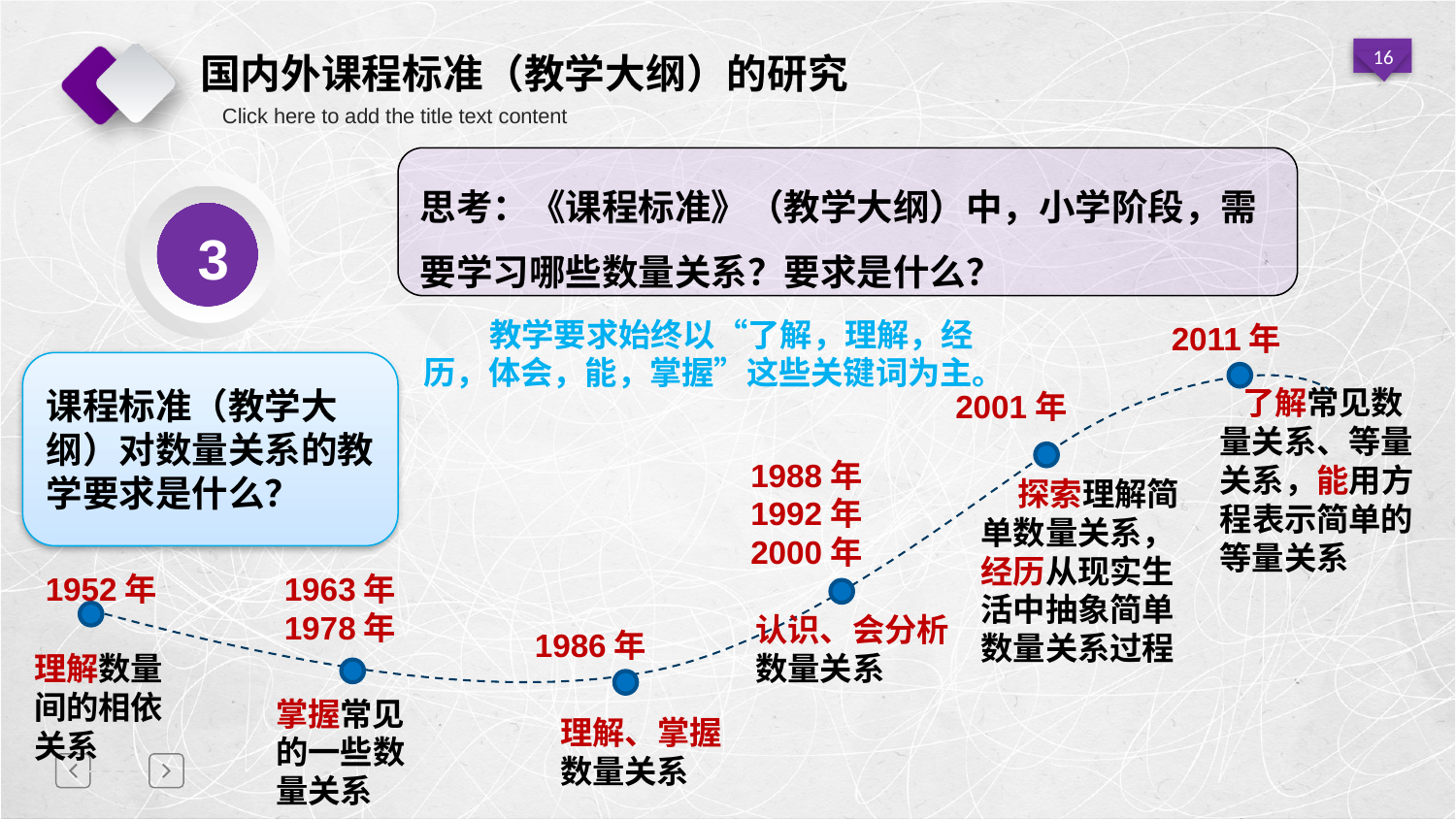

国内外课程标准（教学大纲）的研究
思考：《课程标准》（教学大纲）中，小学阶段，需要学习哪些数量关系？要求是什么？

 3
        教学要求始终以“了解，理解，经历，体会，能，掌握”这些关键词为主。
2011年

  了解常见数量关系、等量关系，能用方程表示简单的等量关系
2001年
1988年
1992年
2000年
    探索理解简单数量关系，经历从现实生活中抽象简单数量关系过程
1952年
1963年
1978年
认识、会分析
数量关系
1986年
理解数量间的相依关系
掌握常见的一些数量关系
理解、掌握数量关系
课程标准（教学大纲）对数量关系的教学要求是什么？